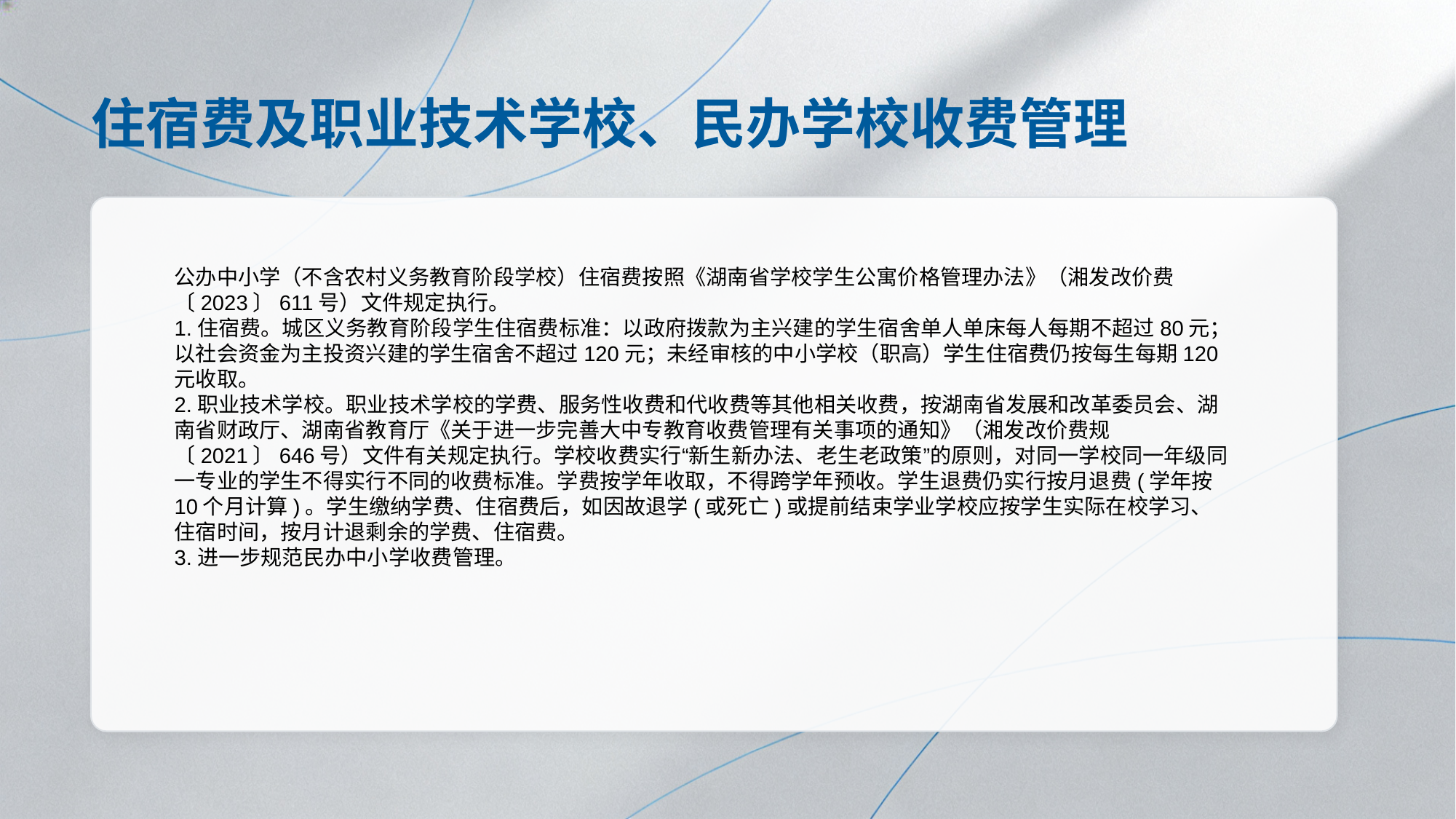

住宿费及职业技术学校、民办学校收费管理

公办中小学（不含农村义务教育阶段学校）住宿费按照《湖南省学校学生公寓价格管理办法》（湘发改价费〔2023〕611号）文件规定执行。
1.住宿费。城区义务教育阶段学生住宿费标准：以政府拨款为主兴建的学生宿舍单人单床每人每期不超过80元；以社会资金为主投资兴建的学生宿舍不超过120元；未经审核的中小学校（职高）学生住宿费仍按每生每期120元收取。
2.职业技术学校。职业技术学校的学费、服务性收费和代收费等其他相关收费，按湖南省发展和改革委员会、湖南省财政厅、湖南省教育厅《关于进一步完善大中专教育收费管理有关事项的通知》（湘发改价费规〔2021〕646号）文件有关规定执行。学校收费实行“新生新办法、老生老政策”的原则，对同一学校同一年级同一专业的学生不得实行不同的收费标准。学费按学年收取，不得跨学年预收。学生退费仍实行按月退费(学年按10个月计算)。学生缴纳学费、住宿费后，如因故退学(或死亡)或提前结束学业学校应按学生实际在校学习、住宿时间，按月计退剩余的学费、住宿费。
3.进一步规范民办中小学收费管理。